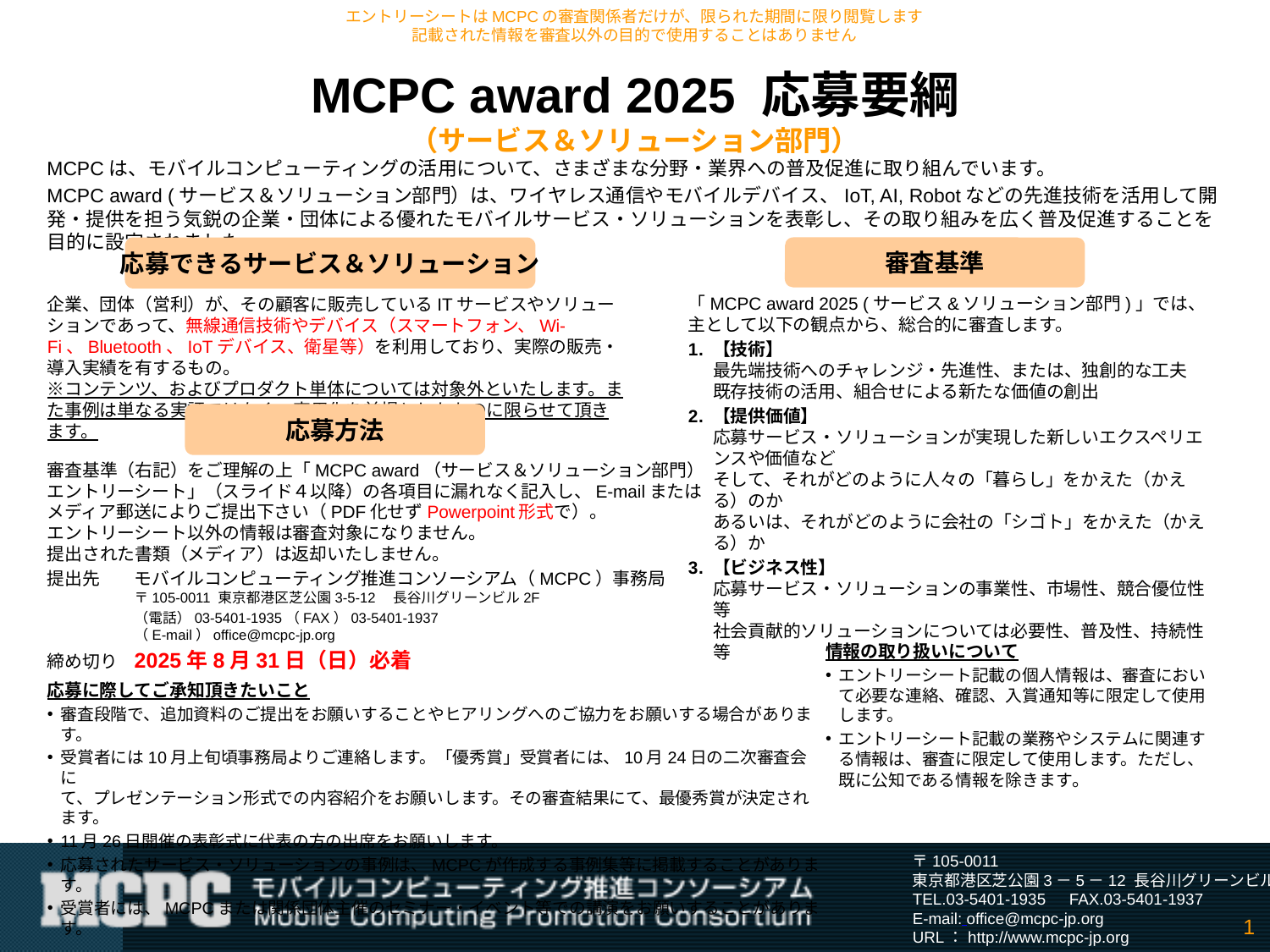

# MCPC award 2025 応募要綱 （サービス＆ソリューション部門）
MCPCは、モバイルコンピューティングの活用について、さまざまな分野・業界への普及促進に取り組んでいます。
MCPC award (サービス＆ソリューション部門）は、ワイヤレス通信やモバイルデバイス、IoT, AI, Robotなどの先進技術を活用して開発・提供を担う気鋭の企業・団体による優れたモバイルサービス・ソリューションを表彰し、その取り組みを広く普及促進することを目的に設定されました。
応募できるサービス＆ソリューション
審査基準
「MCPC award 2025 (サービス&ソリューション部門)」では、主として以下の観点から、総合的に審査します。
【技術】
最先端技術へのチャレンジ・先進性、または、独創的な工夫
既存技術の活用、組合せによる新たな価値の創出
【提供価値】
応募サービス・ソリューションが実現した新しいエクスペリエンスや価値など
そして、それがどのように人々の「暮らし」をかえた（かえる）のか
あるいは、それがどのように会社の「シゴト」をかえた（かえる）か
【ビジネス性】
応募サービス・ソリューションの事業性、市場性、競合優位性等
社会貢献的ソリューションについては必要性、普及性、持続性等
企業、団体（営利）が、その顧客に販売しているITサービスやソリューションであって、無線通信技術やデバイス（スマートフォン、Wi-Fi、Bluetooth、IoTデバイス、衛星等）を利用しており、実際の販売・導入実績を有するもの。
※コンテンツ、およびプロダクト単体については対象外といたします。また事例は単なる実証ではなく、商用化を前提としたものに限らせて頂きます。
応募方法
審査基準（右記）をご理解の上「MCPC award（サービス＆ソリューション部門）
エントリーシート」（スライド４以降）の各項目に漏れなく記入し、E-mailまたは
メディア郵送によりご提出下さい（PDF化せずPowerpoint形式で）。
エントリーシート以外の情報は審査対象になりません。
提出された書類（メディア）は返却いたしません。
提出先	モバイルコンピューティング推進コンソーシアム（MCPC）事務局
〒105-0011 東京都港区芝公園3-5-12　長谷川グリーンビル2F
	（電話）03-5401-1935（FAX）03-5401-1937
（E-mail）office@mcpc-jp.org
締め切り	2025年8月31日（日）必着
情報の取り扱いについて
エントリーシート記載の個人情報は、審査において必要な連絡、確認、入賞通知等に限定して使用します。
エントリーシート記載の業務やシステムに関連する情報は、審査に限定して使用します。ただし、既に公知である情報を除きます。
応募に際してご承知頂きたいこと
審査段階で、追加資料のご提出をお願いすることやヒアリングへのご協力をお願いする場合があります。
受賞者には10月上旬頃事務局よりご連絡します。「優秀賞」受賞者には、10月24日の二次審査会に
て、プレゼンテーション形式での内容紹介をお願いします。その審査結果にて、最優秀賞が決定されます。
11月26日開催の表彰式に代表の方の出席をお願いします。
応募されたサービス・ソリューションの事例は、MCPCが作成する事例集等に掲載することがあります。
受賞者には、MCPCまたは関係団体主催のセミナー・イベント等での講演をお願いすることがあります。